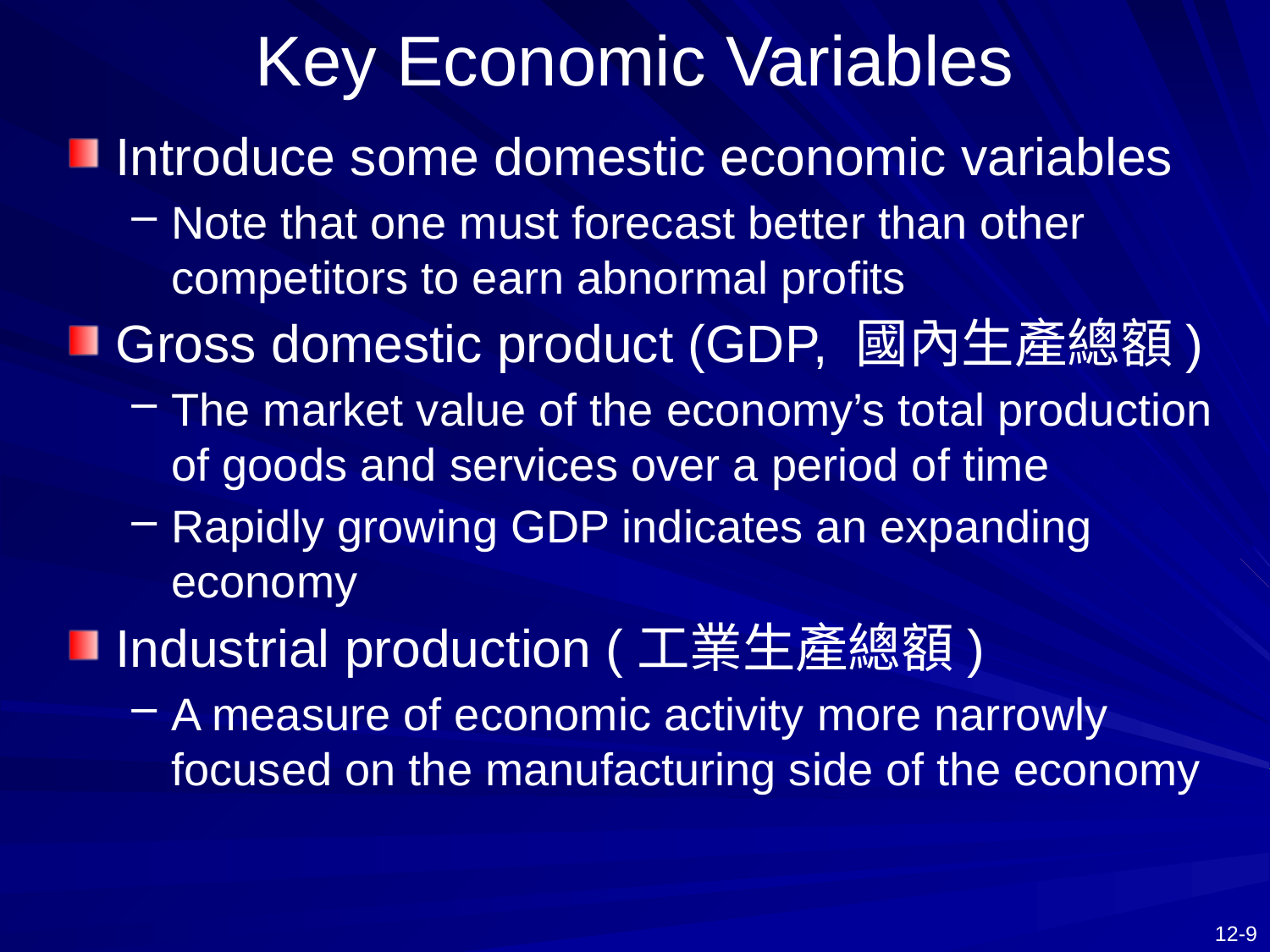

# Key Economic Variables
Introduce some domestic economic variables
Note that one must forecast better than other competitors to earn abnormal profits
Gross domestic product (GDP, 國內生產總額)
The market value of the economy’s total production of goods and services over a period of time
Rapidly growing GDP indicates an expanding economy
Industrial production (工業生產總額)
A measure of economic activity more narrowly focused on the manufacturing side of the economy